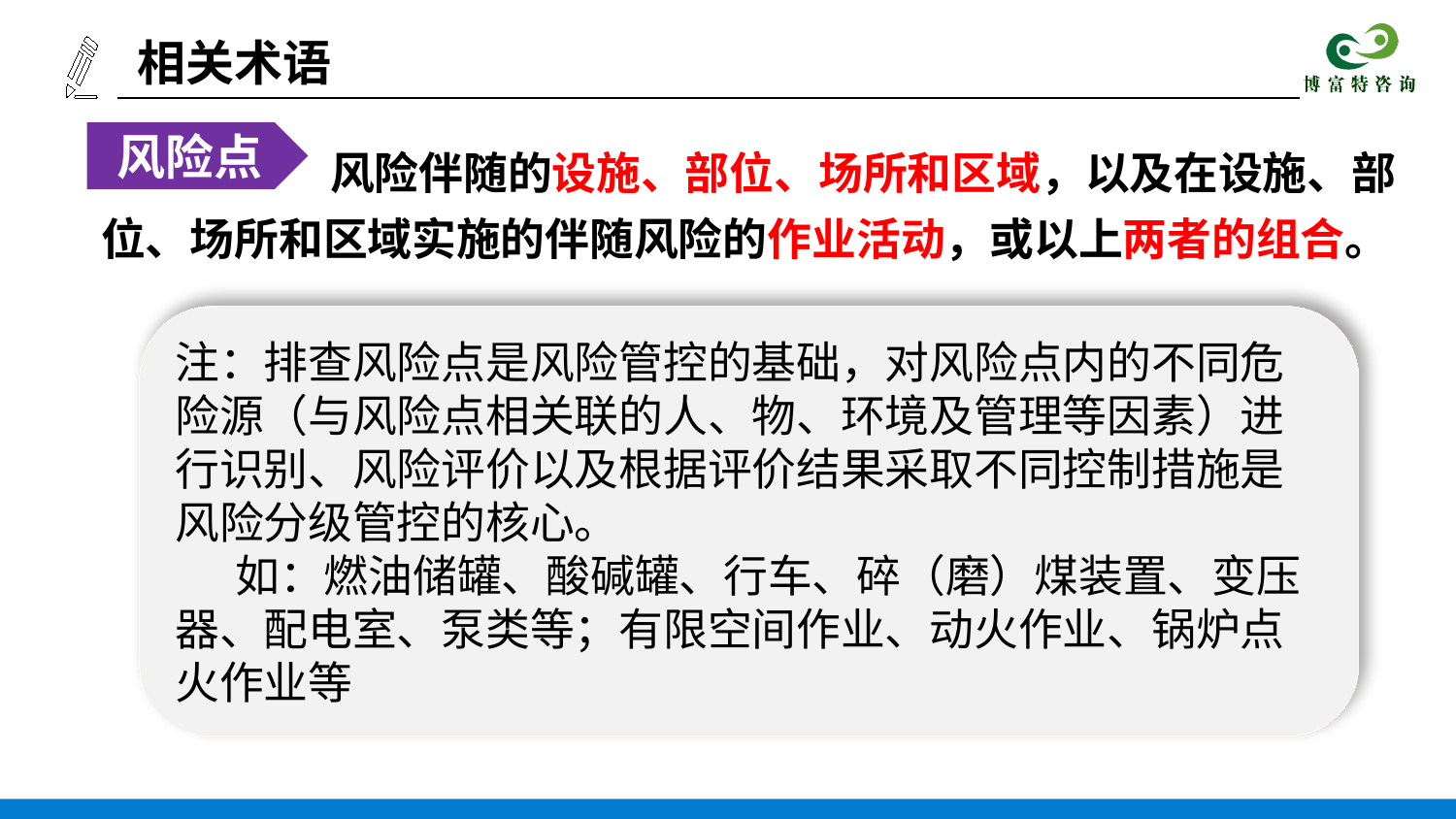

相关术语

风险点
             风险伴随的设施、部位、场所和区域，以及在设施、部位、场所和区域实施的伴随风险的作业活动，或以上两者的组合。
注：排查风险点是风险管控的基础，对风险点内的不同危险源（与风险点相关联的人、物、环境及管理等因素）进行识别、风险评价以及根据评价结果采取不同控制措施是风险分级管控的核心。
     如：燃油储罐、酸碱罐、行车、碎（磨）煤装置、变压器、配电室、泵类等；有限空间作业、动火作业、锅炉点火作业等